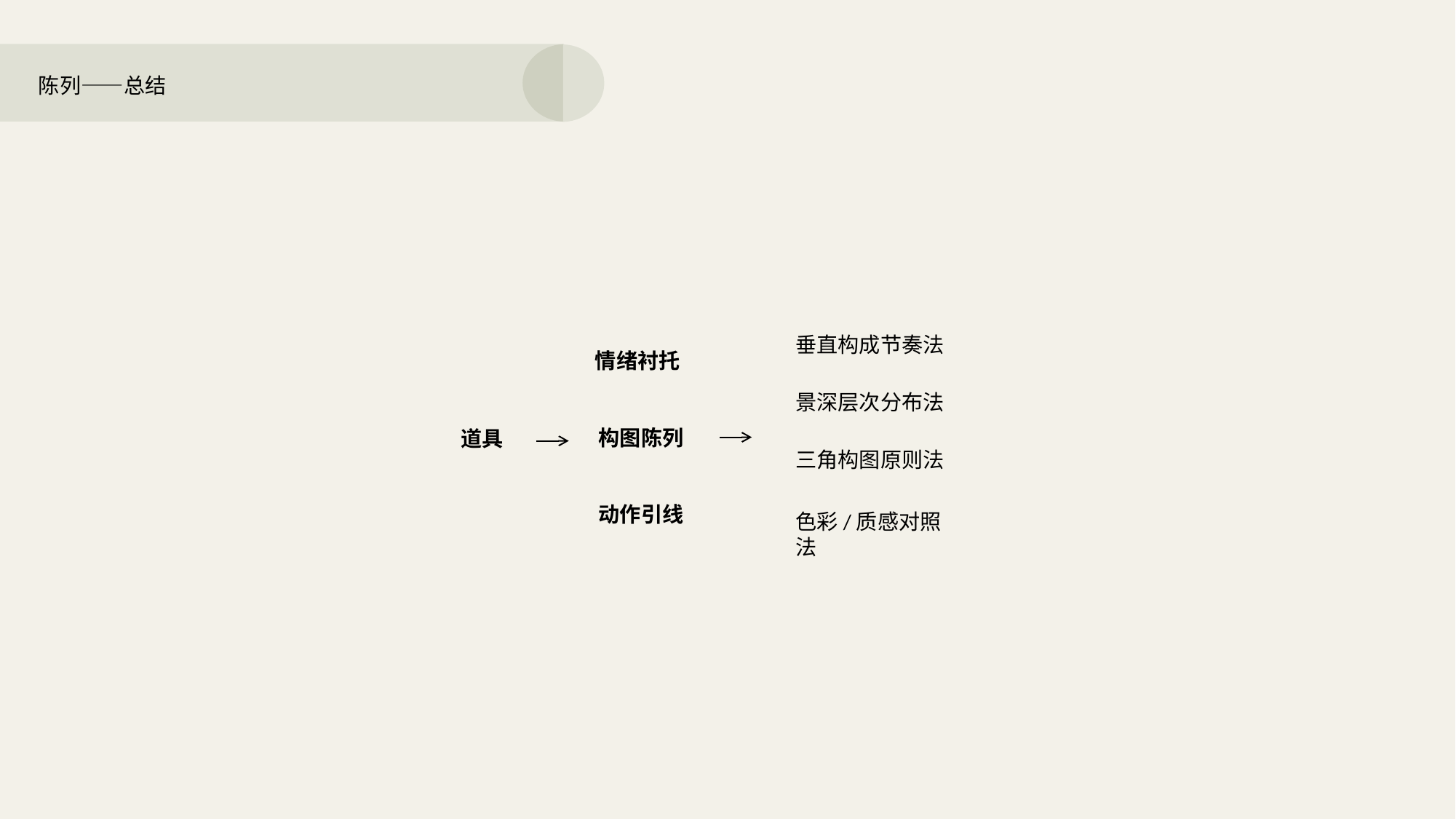

陈列——总结
垂直构成节奏法
情绪衬托
构图陈列
道具
动作引线
景深层次分布法
三角构图原则法
色彩/质感对照法